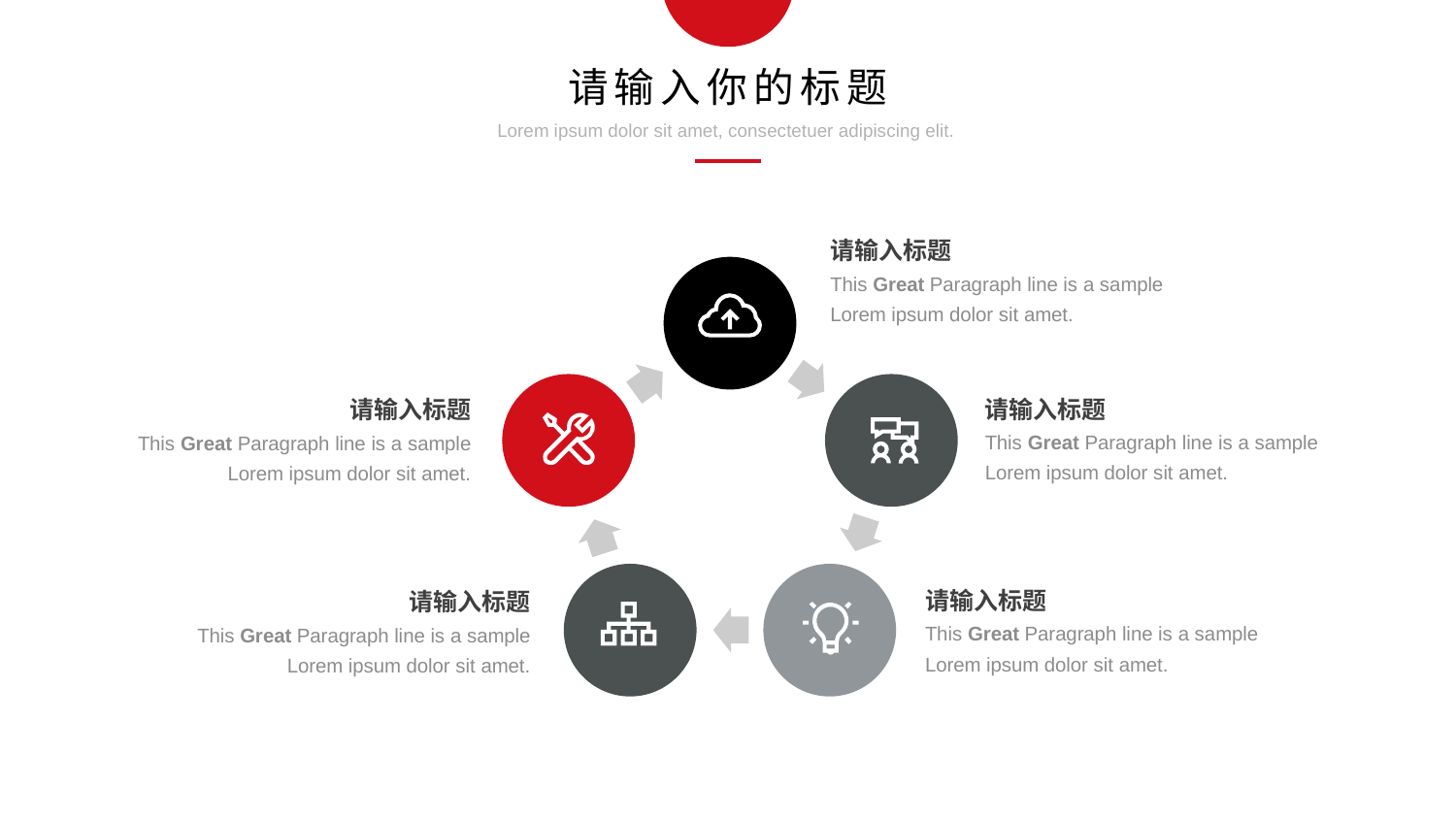

请输入你的标题
Lorem ipsum dolor sit amet, consectetuer adipiscing elit.
请输入标题

This Great Paragraph line is a sample Lorem ipsum dolor sit amet.

请输入标题
请输入标题

This Great Paragraph line is a sample Lorem ipsum dolor sit amet.
This Great Paragraph line is a sample Lorem ipsum dolor sit amet.

请输入标题
请输入标题

This Great Paragraph line is a sample Lorem ipsum dolor sit amet.
This Great Paragraph line is a sample Lorem ipsum dolor sit amet.